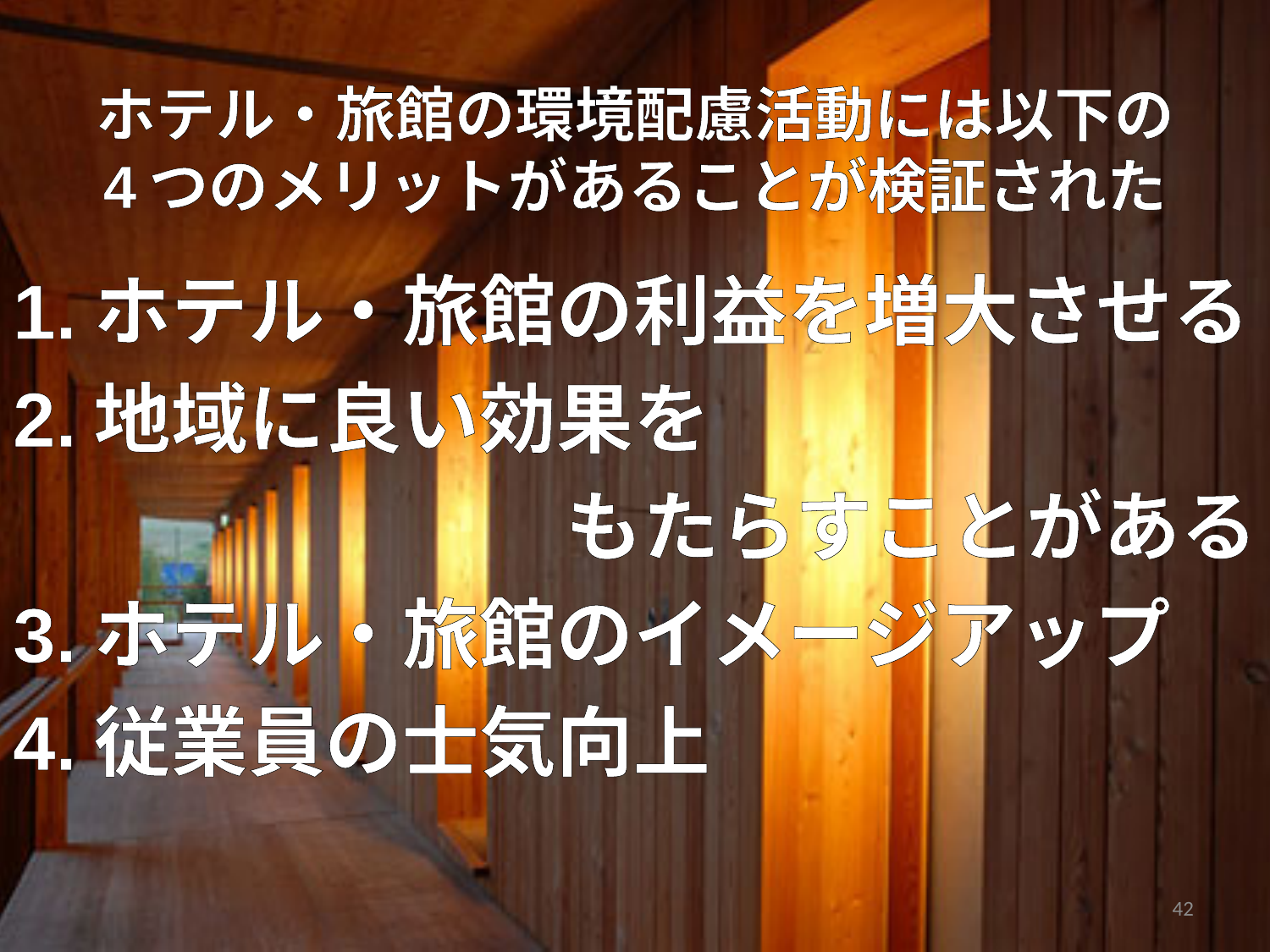

# ホテル・旅館の環境配慮活動には以下の 4つのメリットがあることが検証された
1.ホテル・旅館の利益を増大させる
2.地域に良い効果を
もたらすことがある
3.ホテル・旅館のイメージアップ
4.従業員の士気向上

42